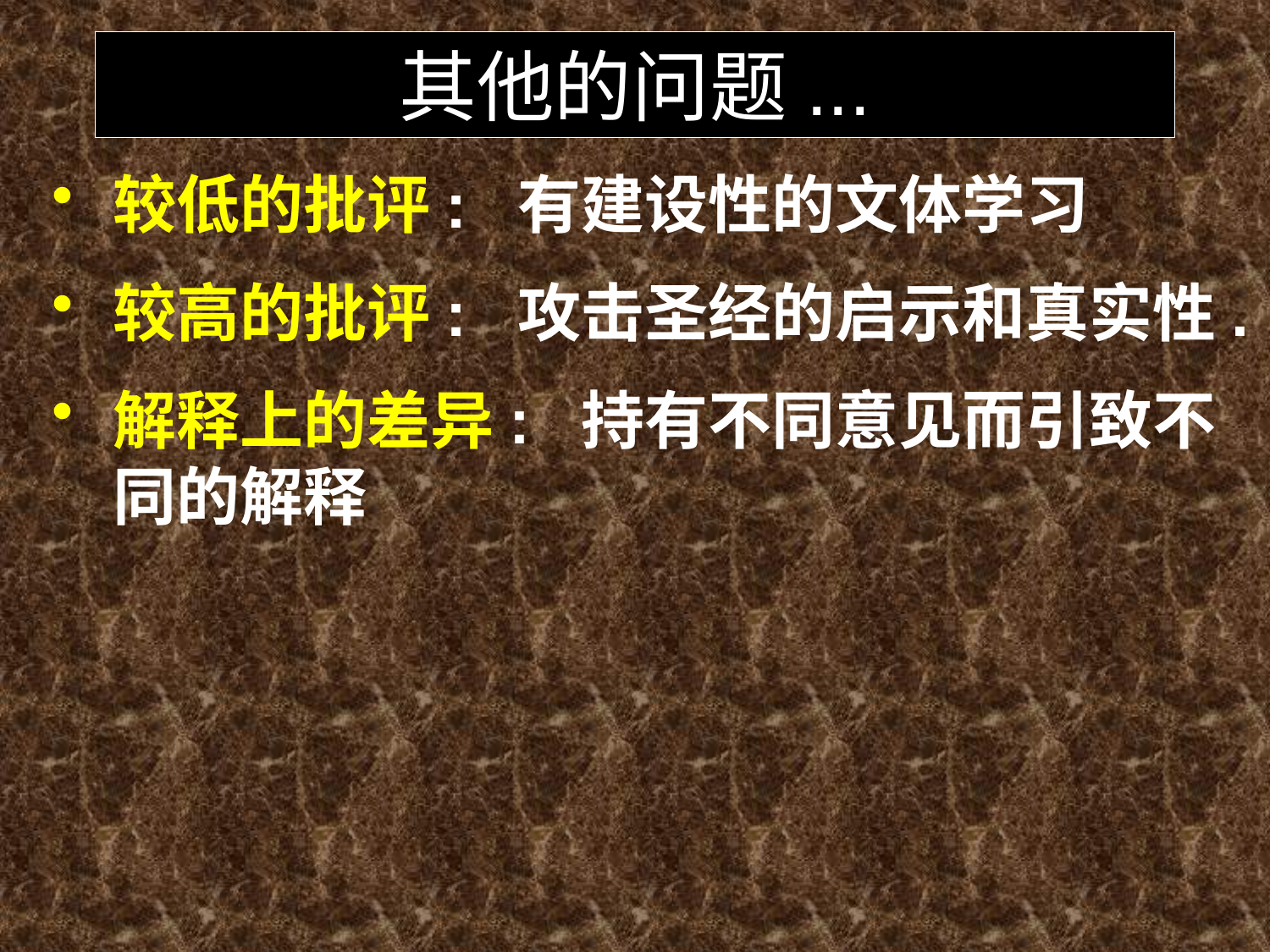

其他的问题...
较低的批评:  有建设性的文体学习
较高的批评:  攻击圣经的启示和真实性.
解释上的差异:  持有不同意见而引致不同的解释